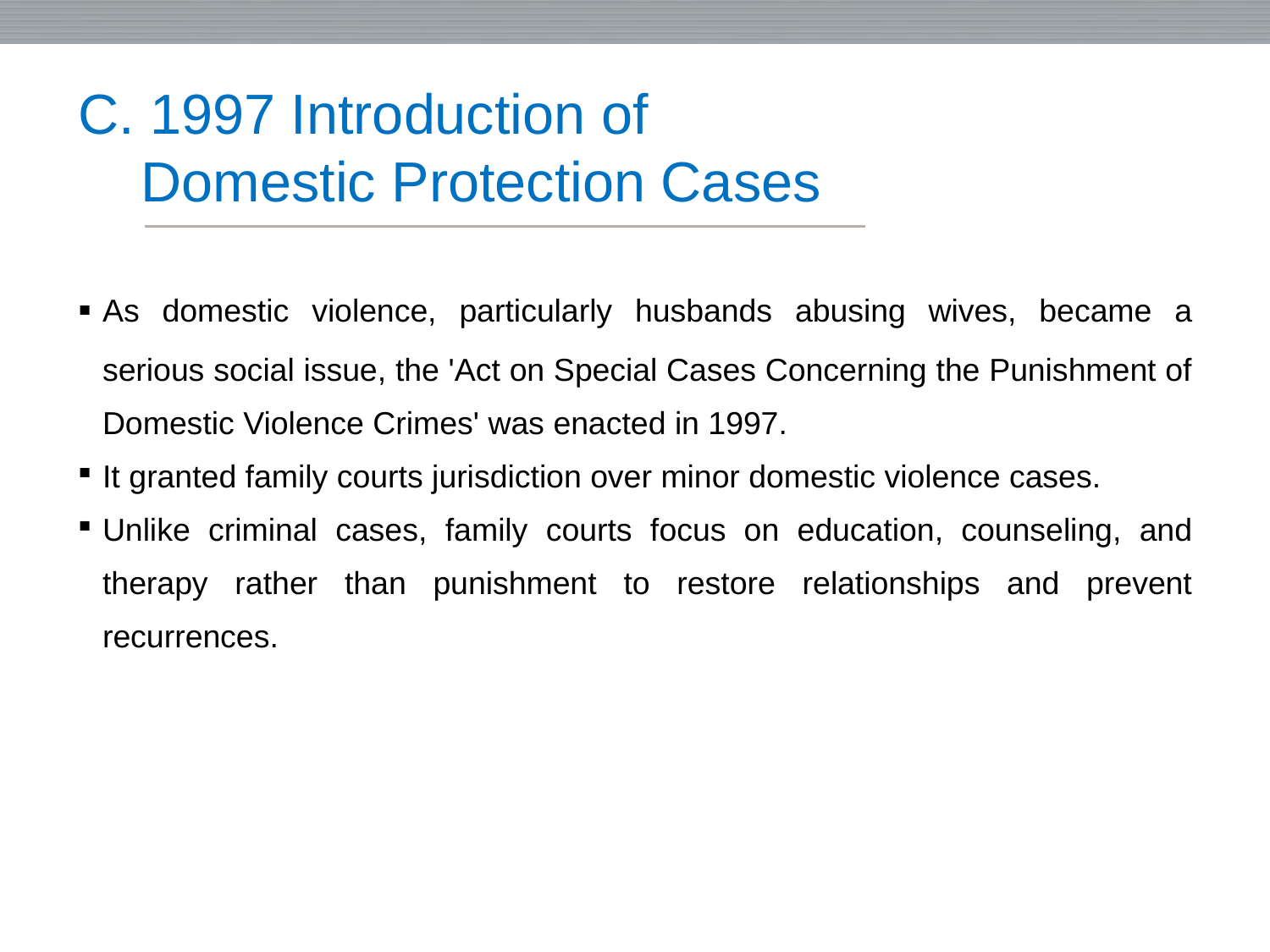

특례법 입법 경위와 목적
﻿C. 1997 Introduction of
    Domestic Protection Cases
| ﻿As domestic violence, particularly husbands abusing wives, became a serious social issue, the 'Act on Special Cases Concerning the Punishment of Domestic Violence Crimes' was enacted in 1997. It granted family courts jurisdiction over minor domestic violence cases. Unlike criminal cases, family courts focus on education, counseling, and therapy rather than punishment to restore relationships and prevent recurrences. |
| --- |